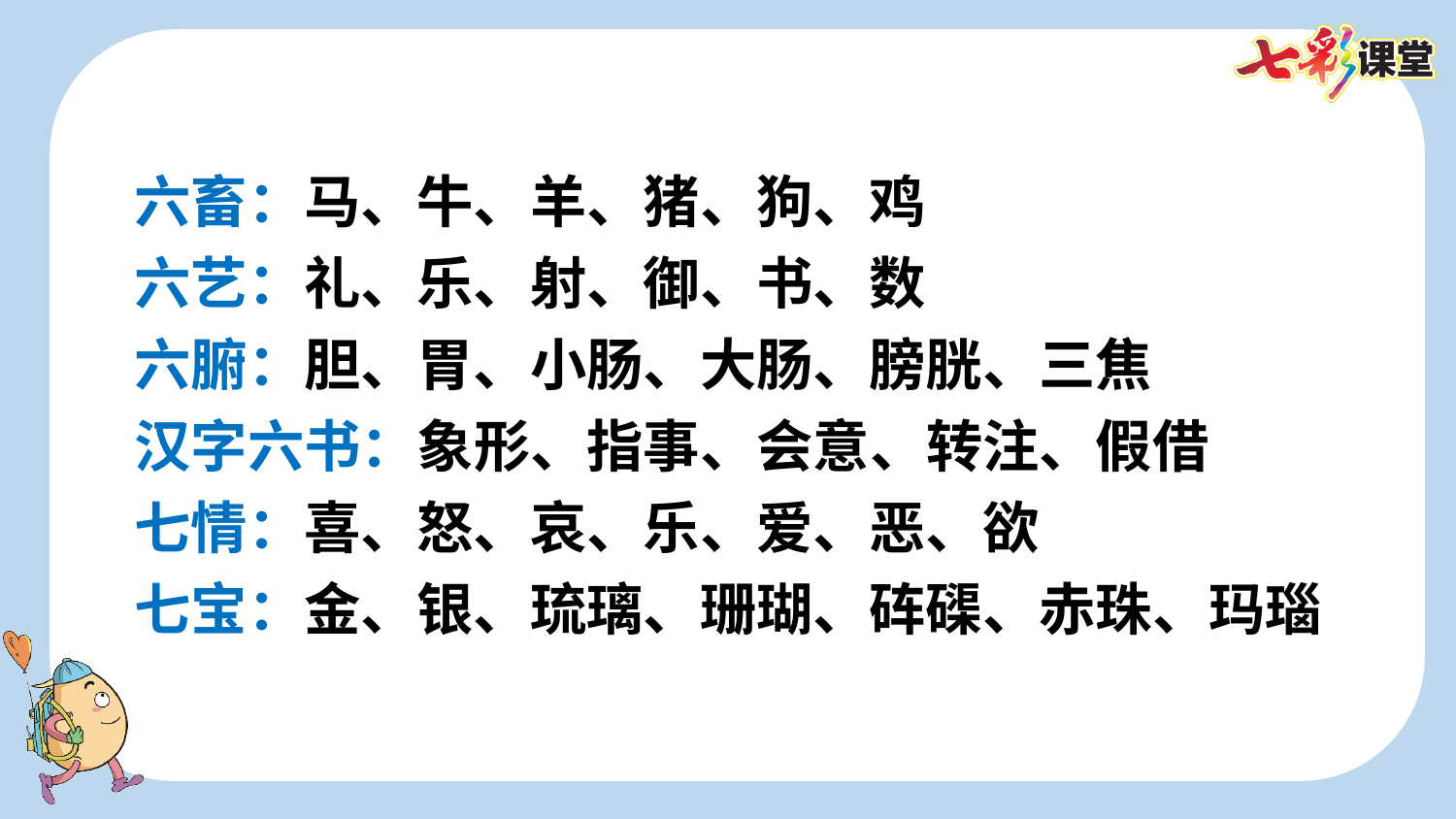

六畜：马、牛、羊、猪、狗、鸡
六艺：礼、乐、射、御、书、数
六腑：胆、胃、小肠、大肠、膀胱、三焦
汉字六书：象形、指事、会意、转注、假借
七情：喜、怒、哀、乐、爱、恶、欲
七宝：金、银、琉璃、珊瑚、砗磲、赤珠、玛瑙